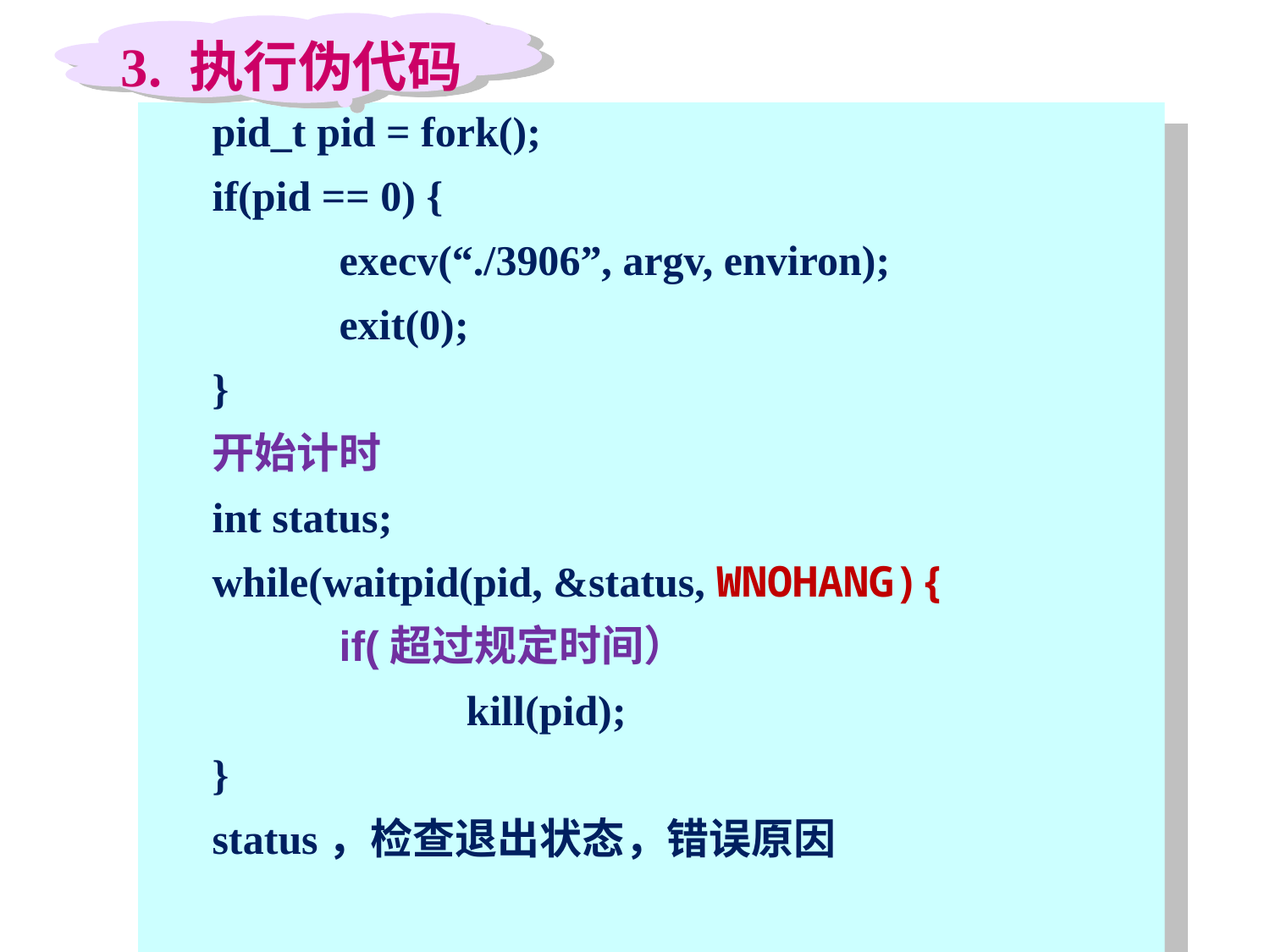

3. 执行伪代码

pid_t pid = fork();
if(pid == 0) {
	execv(“./3906”, argv, environ);
	exit(0);
}
开始计时
int status;
while(waitpid(pid, &status, WNOHANG){
	if(超过规定时间）
		kill(pid);
}
status，检查退出状态，错误原因